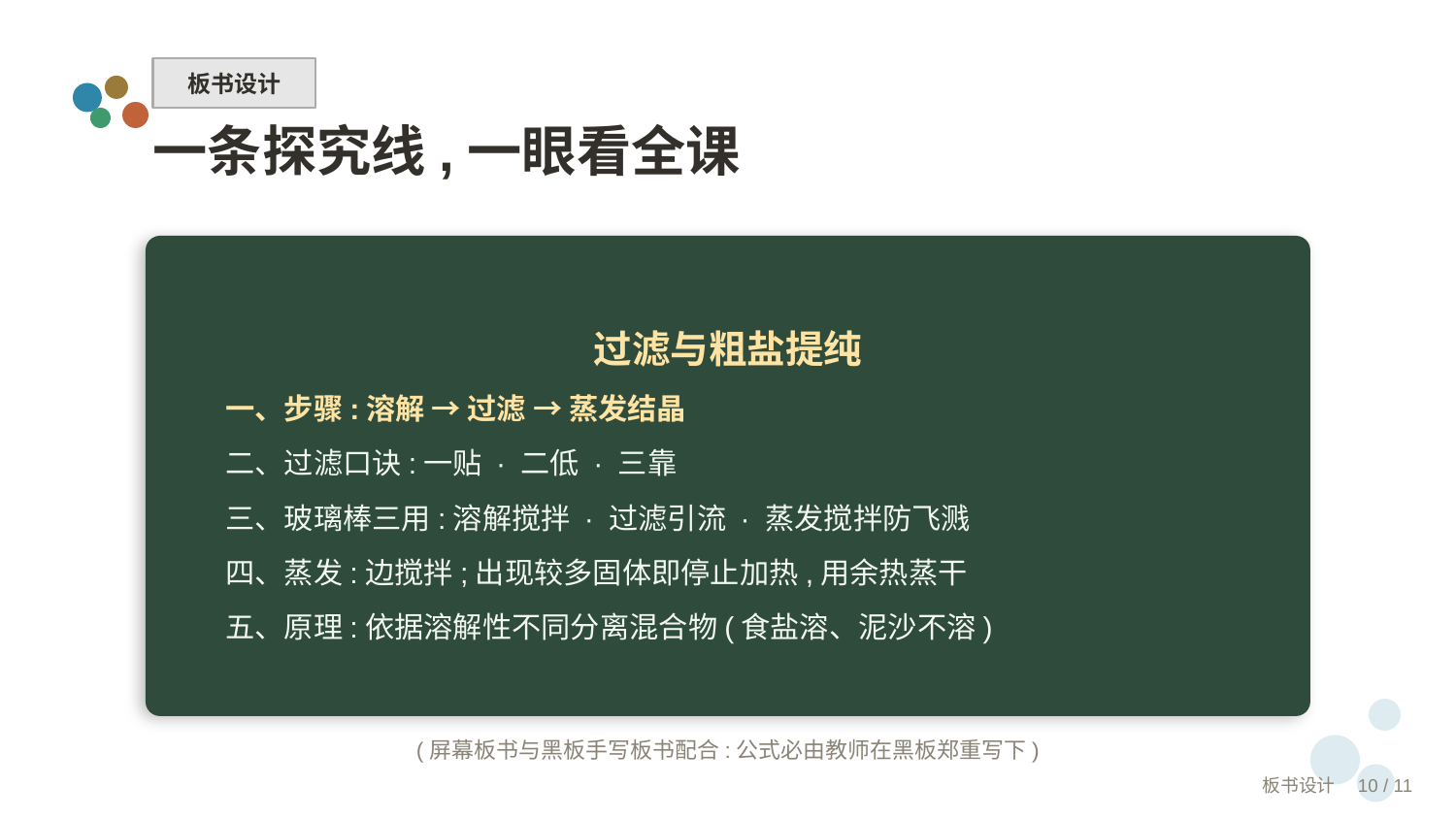

板书设计

一条探究线,一眼看全课

过滤与粗盐提纯
一、步骤:溶解 → 过滤 → 蒸发结晶
二、过滤口诀:一贴 · 二低 · 三靠
三、玻璃棒三用:溶解搅拌 · 过滤引流 · 蒸发搅拌防飞溅
四、蒸发:边搅拌;出现较多固体即停止加热,用余热蒸干
五、原理:依据溶解性不同分离混合物(食盐溶、泥沙不溶)

(屏幕板书与黑板手写板书配合:公式必由教师在黑板郑重写下)

板书设计　10 / 11